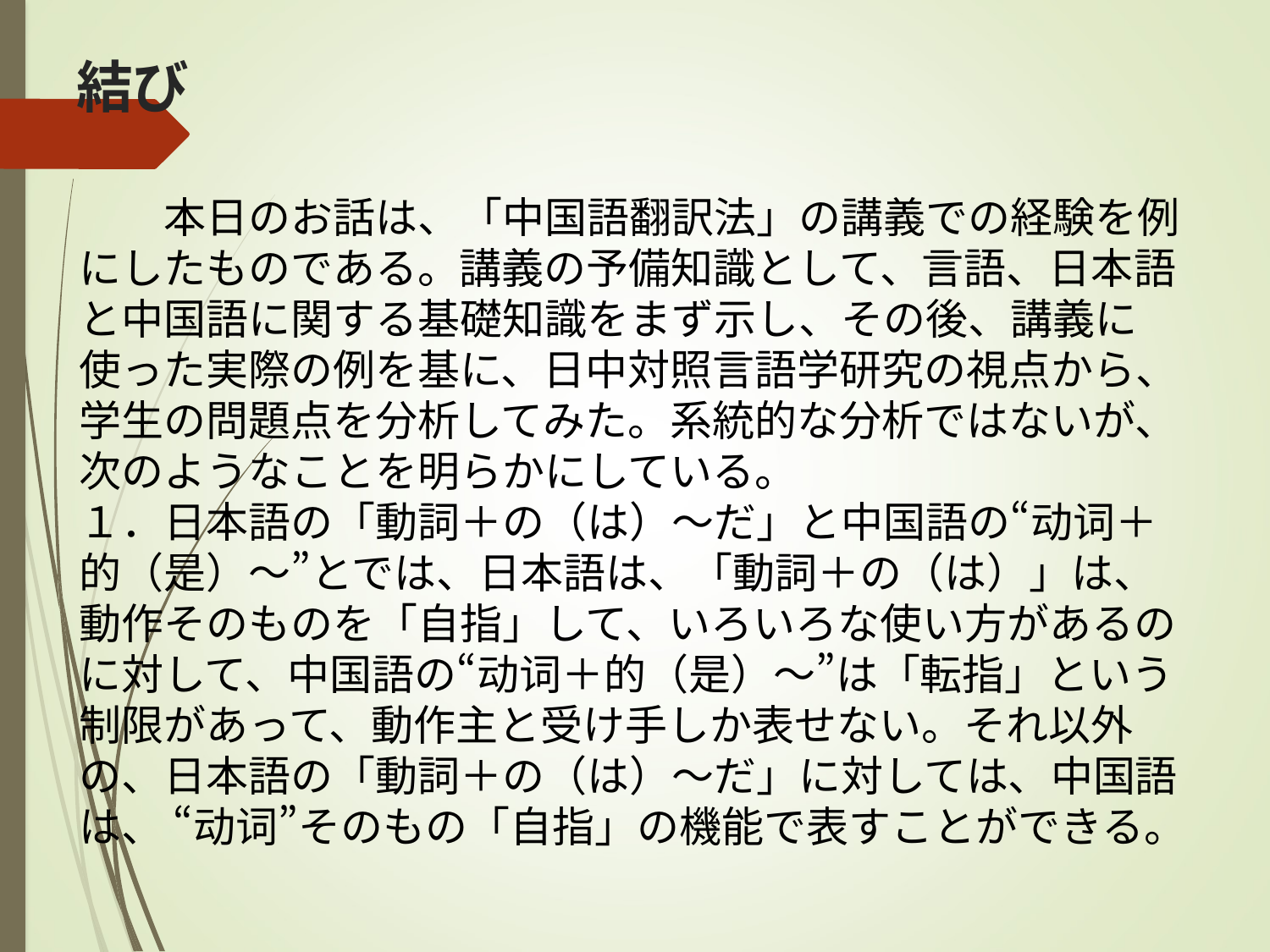

# 結び
　　本日のお話は、「中国語翻訳法」の講義での経験を例にしたものである。講義の予備知識として、言語、日本語と中国語に関する基礎知識をまず示し、その後、講義に使った実際の例を基に、日中対照言語学研究の視点から、学生の問題点を分析してみた。系統的な分析ではないが、次のようなことを明らかにしている。
１．日本語の「動詞＋の（は）～だ」と中国語の“动词＋的（是）～”とでは、日本語は、「動詞＋の（は）」は、動作そのものを「自指」して、いろいろな使い方があるのに対して、中国語の“动词＋的（是）～”は「転指」という制限があって、動作主と受け手しか表せない。それ以外の、日本語の「動詞＋の（は）～だ」に対しては、中国語は、 “动词”そのもの「自指」の機能で表すことができる。